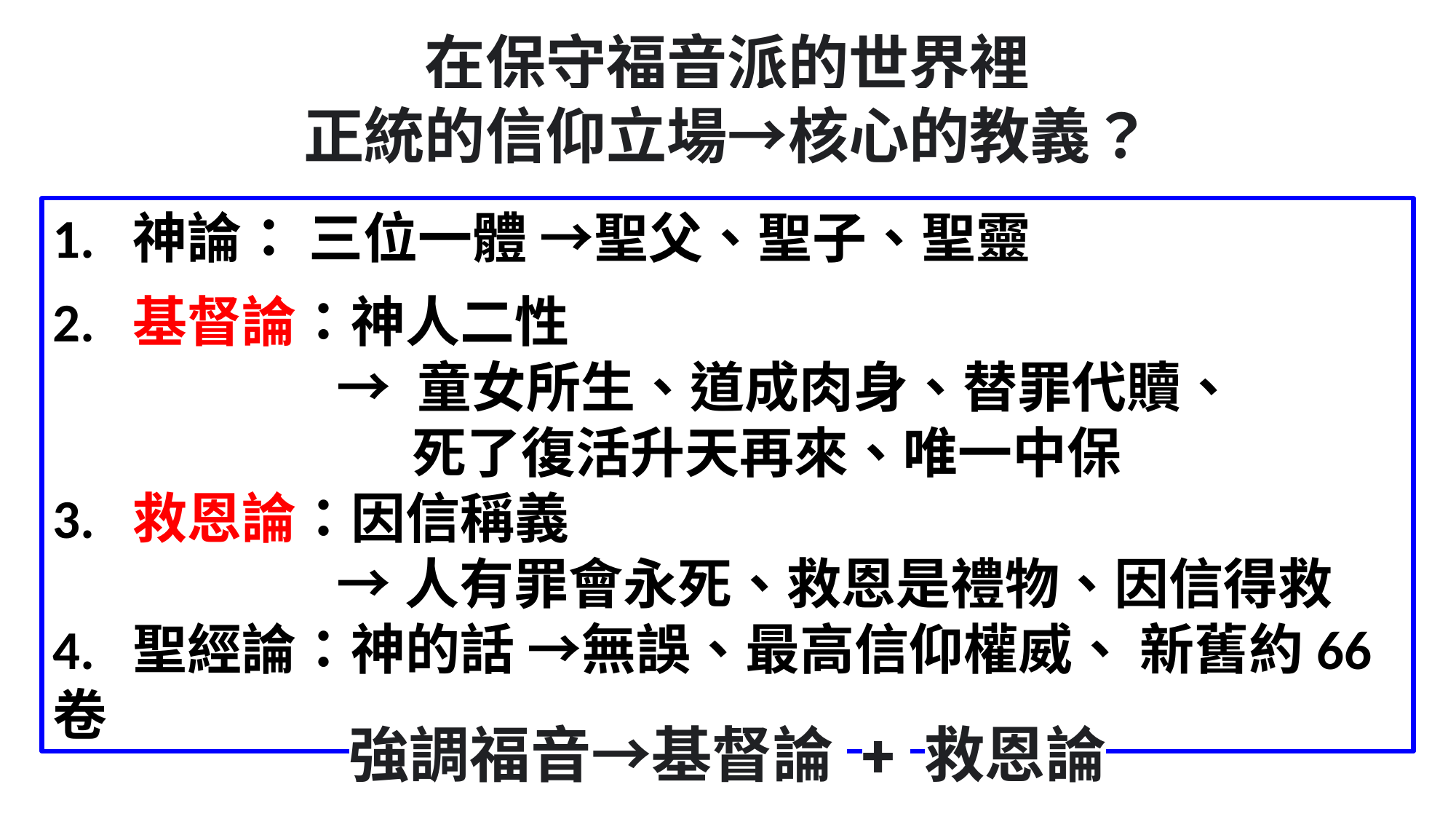

在保守福音派的世界裡
正統的信仰立場→核心的教義？
1.  神論： 三位一體 →聖父、聖子、聖靈
2.  基督論：神人二性
                       → 童女所生、道成肉身、替罪代贖、
                            死了復活升天再來、唯一中保
3.  救恩論：因信稱義
                       →人有罪會永死、救恩是禮物、因信得救
4.  聖經論：神的話 →無誤、最高信仰權威、 新舊約66卷
強調福音→基督論 + 救恩論